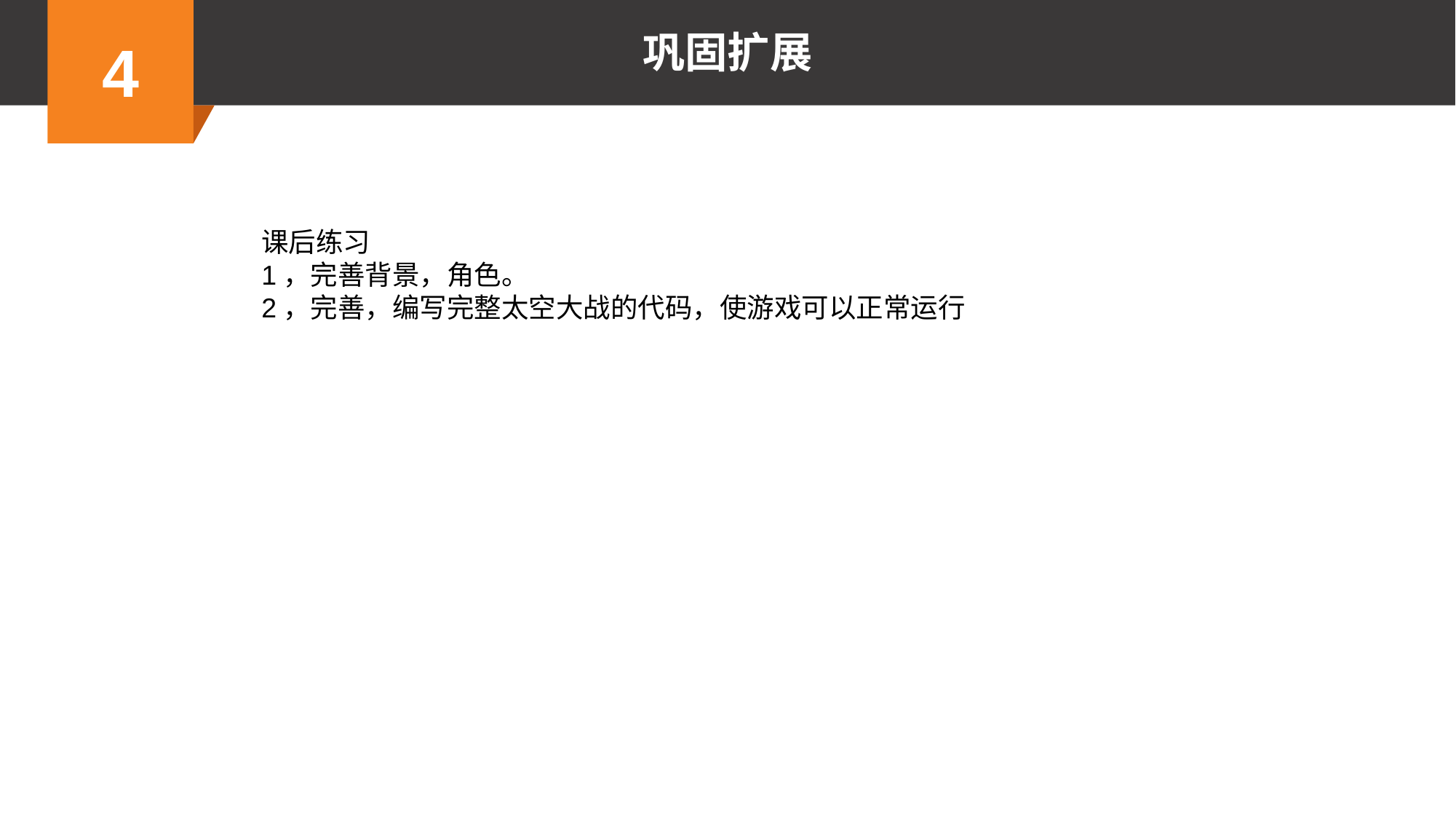

课后练习
1，完善背景，角色。
2，完善，编写完整太空大战的代码，使游戏可以正常运行